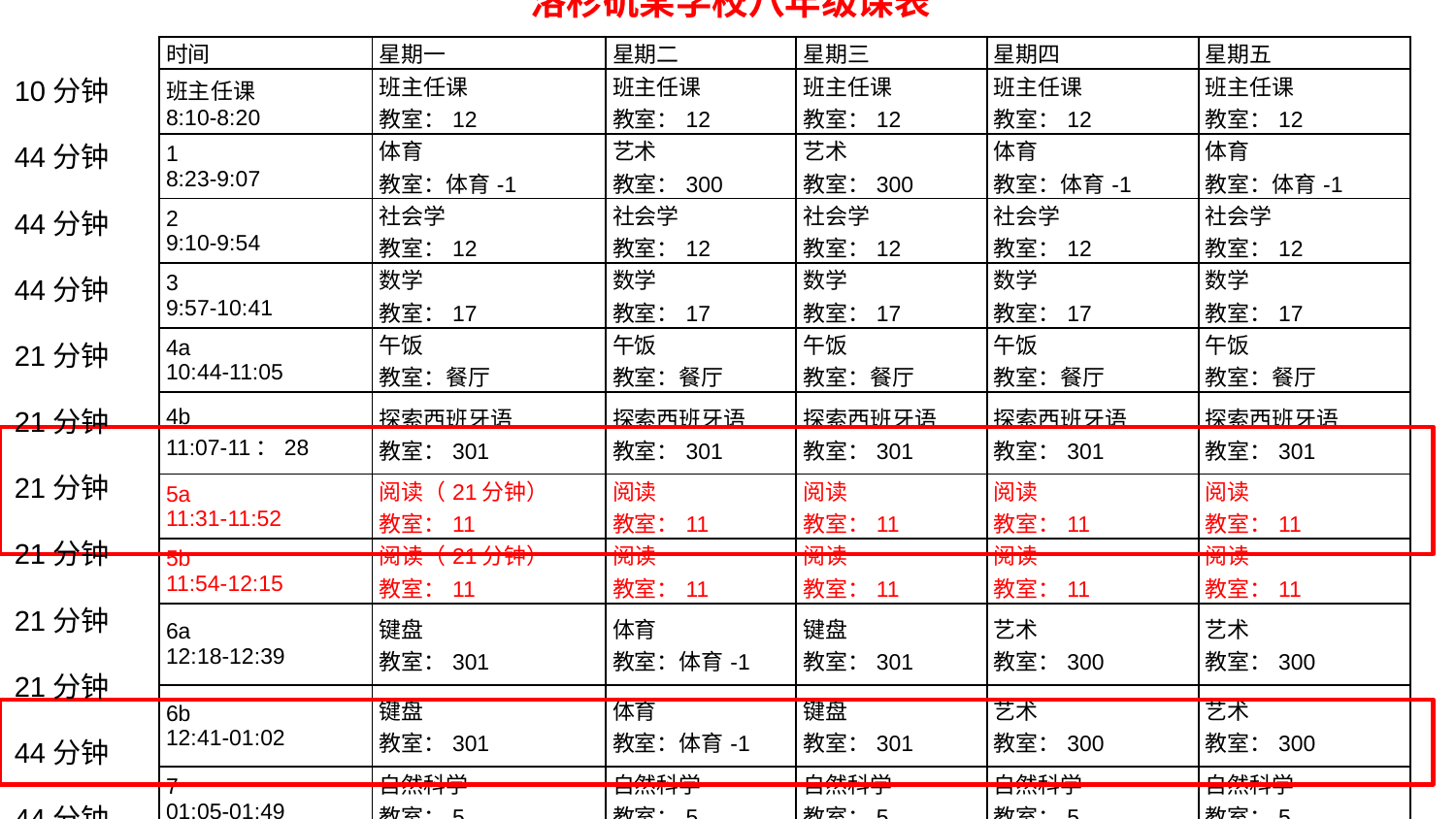

洛杉矶某学校八年级课表
10分钟
44分钟
44分钟
44分钟
21分钟
21分钟
21分钟
21分钟
21分钟
21分钟
44分钟
44分钟
| 时间 | 星期一 | 星期二 | 星期三 | 星期四 | 星期五 |
| --- | --- | --- | --- | --- | --- |
| 班主任课 8:10-8:20 | 班主任课 教室：12 | 班主任课 教室：12 | 班主任课 教室：12 | 班主任课 教室：12 | 班主任课 教室：12 |
| 1 8:23-9:07 | 体育 教室：体育-1 | 艺术 教室：300 | 艺术 教室：300 | 体育 教室：体育-1 | 体育 教室：体育-1 |
| 2 9:10-9:54 | 社会学 教室：12 | 社会学 教室：12 | 社会学 教室：12 | 社会学 教室：12 | 社会学 教室：12 |
| 3 9:57-10:41 | 数学 教室：17 | 数学 教室：17 | 数学 教室：17 | 数学 教室：17 | 数学 教室：17 |
| 4a 10:44-11:05 | 午饭 教室：餐厅 | 午饭 教室：餐厅 | 午饭 教室：餐厅 | 午饭 教室：餐厅 | 午饭 教室：餐厅 |
| 4b 11:07-11：28 | 探索西班牙语 教室：301 | 探索西班牙语 教室：301 | 探索西班牙语 教室：301 | 探索西班牙语 教室：301 | 探索西班牙语 教室：301 |
| 5a 11:31-11:52 | 阅读（21分钟） 教室：11 | 阅读 教室：11 | 阅读 教室：11 | 阅读 教室：11 | 阅读 教室：11 |
| 5b 11:54-12:15 | 阅读（21分钟） 教室：11 | 阅读 教室：11 | 阅读 教室：11 | 阅读 教室：11 | 阅读 教室：11 |
| 6a 12:18-12:39 | 键盘 教室：301 | 体育 教室：体育-1 | 键盘 教室：301 | 艺术 教室：300 | 艺术 教室：300 |
| 6b 12:41-01:02 | 键盘 教室：301 | 体育 教室：体育-1 | 键盘 教室：301 | 艺术 教室：300 | 艺术 教室：300 |
| 7 01:05-01:49 | 自然科学 教室：5 | 自然科学 教室：5 | 自然科学 教室：5 | 自然科学 教室：5 | 自然科学 教室：5 |
| 8 01:52-02:36 | 英文（44分钟） 教室：4 | 英文 教室：4 | 英文 教室：4 | 英文 教室：4 | 英文 教室：4 |